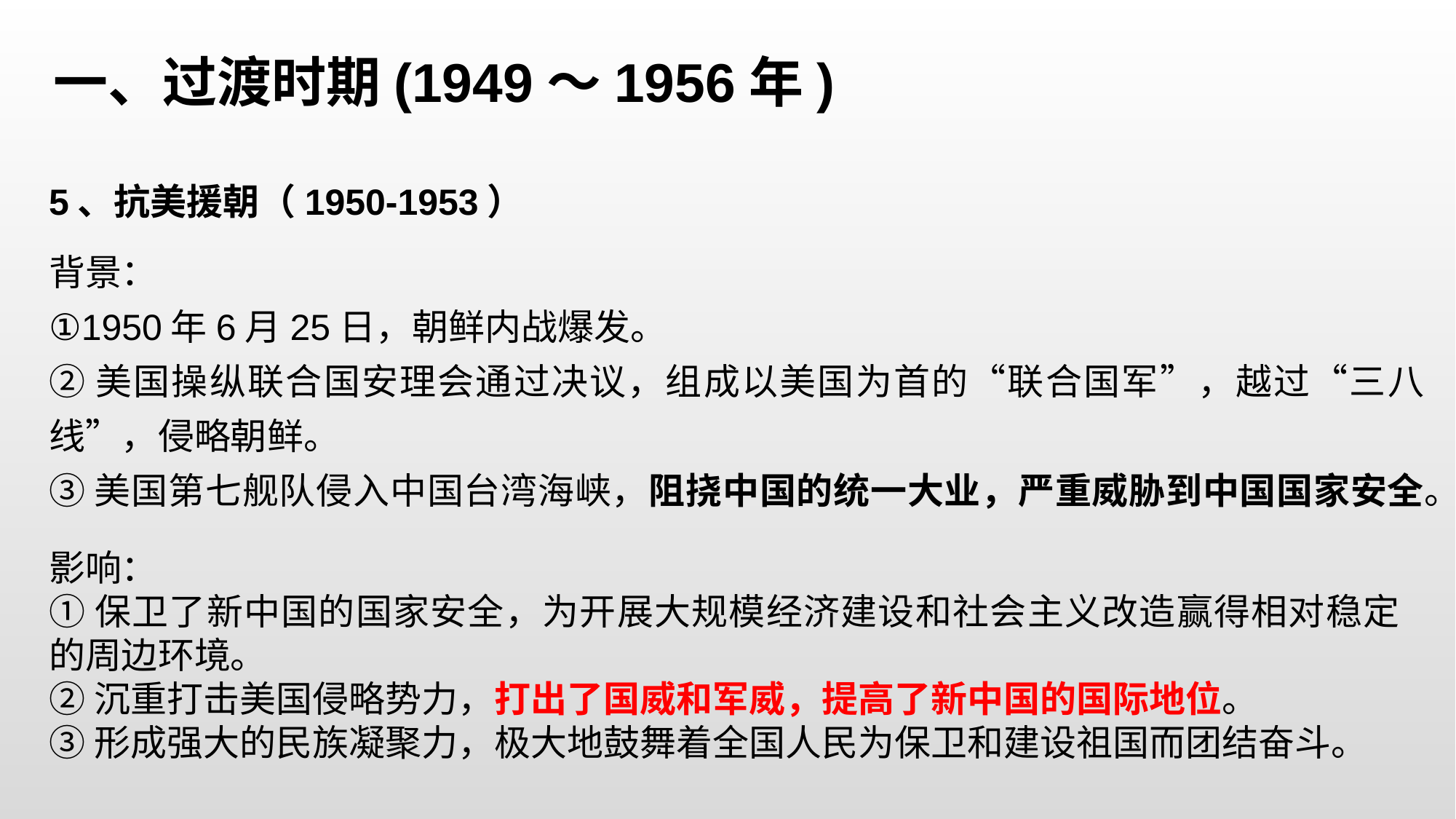

一、过渡时期(1949～1956年)
5、抗美援朝（1950-1953）
背景：
①1950年6月25日，朝鲜内战爆发。
②美国操纵联合国安理会通过决议，组成以美国为首的“联合国军”，越过“三八线”，侵略朝鲜。
③美国第七舰队侵入中国台湾海峡，阻挠中国的统一大业，严重威胁到中国国家安全。

影响：
①保卫了新中国的国家安全，为开展大规模经济建设和社会主义改造赢得相对稳定的周边环境。
②沉重打击美国侵略势力，打出了国威和军威，提高了新中国的国际地位。
③形成强大的民族凝聚力，极大地鼓舞着全国人民为保卫和建设祖国而团结奋斗。